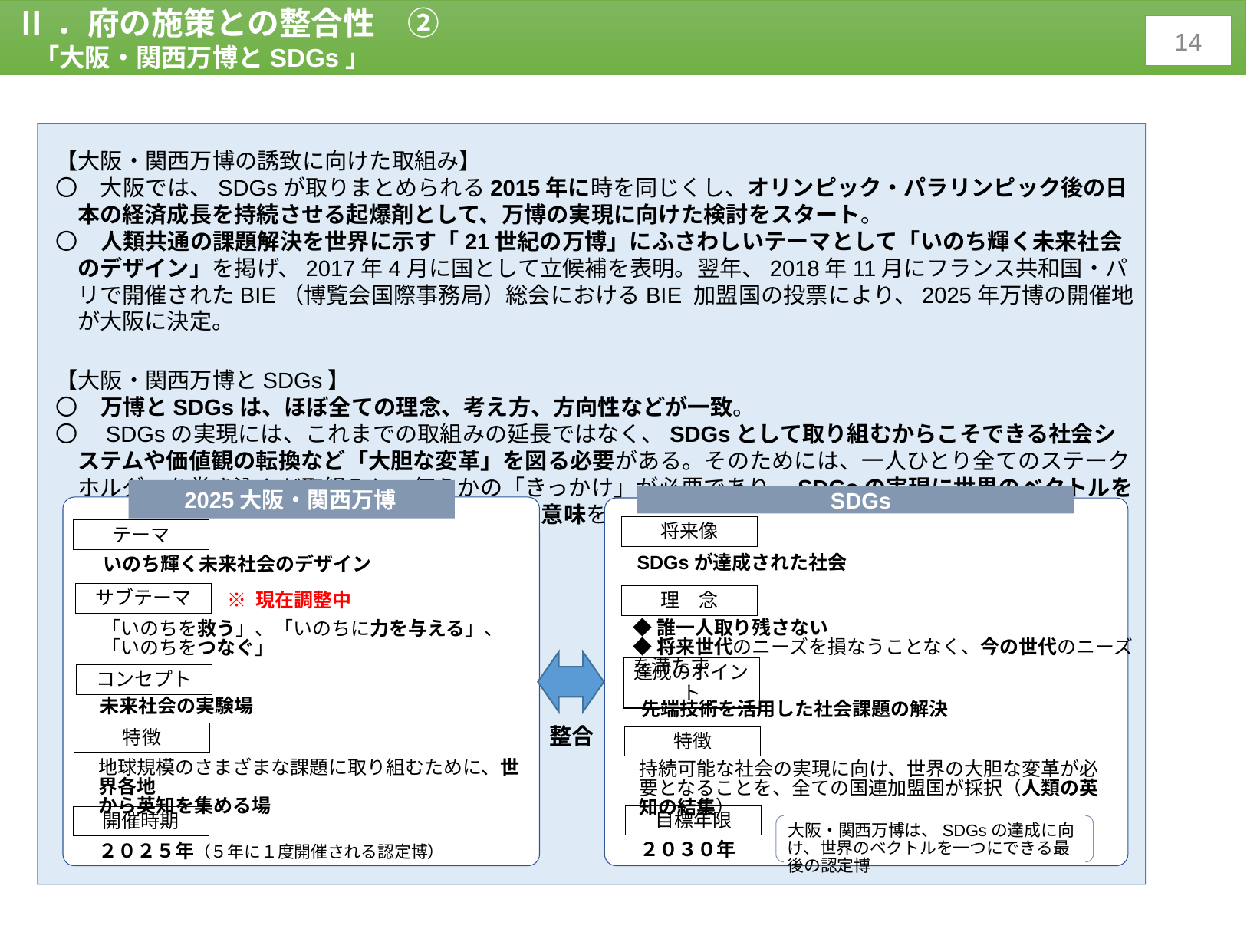

Ⅱ．府の施策との整合性　②
　「大阪・関西万博とSDGs」
14
【大阪・関西万博の誘致に向けた取組み】
〇　大阪では、SDGsが取りまとめられる2015年に時を同じくし、オリンピック・パラリンピック後の日本の経済成長を持続させる起爆剤として、万博の実現に向けた検討をスタート。
〇　人類共通の課題解決を世界に示す「21世紀の万博」にふさわしいテーマとして「いのち輝く未来社会のデザイン」を掲げ、2017年4月に国として立候補を表明。翌年、2018年11月にフランス共和国・パリで開催されたBIE（博覧会国際事務局）総会におけるBIE 加盟国の投票により、2025年万博の開催地が大阪に決定。

【大阪・関西万博とSDGs】
〇　万博とSDGsは、ほぼ全ての理念、考え方、方向性などが一致。
〇　SDGsの実現には、これまでの取組みの延長ではなく、SDGsとして取り組むからこそできる社会システムや価値観の転換など「大胆な変革」を図る必要がある。そのためには、一人ひとり全てのステークホルダーを巻き込んだ取組みと、何らかの「きっかけ」が必要であり、SDGsの実現に世界のベクトルを一つにできる2025年大阪・関西万博は重要な意味を持つ。

2025大阪・関西万博
SDGs

将来像
テーマ
SDGsが達成された社会
いのち輝く未来社会のデザイン
サブテーマ
理　念
※ 現在調整中
◆誰一人取り残さない
◆将来世代のニーズを損なうことなく、今の世代のニーズを満たす
「いのちを救う」、「いのちに力を与える」、
「いのちをつなぐ」

コンセプト
達成のポイント
未来社会の実験場
先端技術を活用した社会課題の解決
特徴
整合
特徴
地球規模のさまざまな課題に取り組むために、世界各地
から英知を集める場
持続可能な社会の実現に向け、世界の大胆な変革が必要となることを、全ての国連加盟国が採択（人類の英知の結集）
目標年限
開催時期
大阪・関西万博は、SDGsの達成に向け、世界のベクトルを一つにできる最後の認定博
２０３０年
２０２５年（５年に１度開催される認定博）